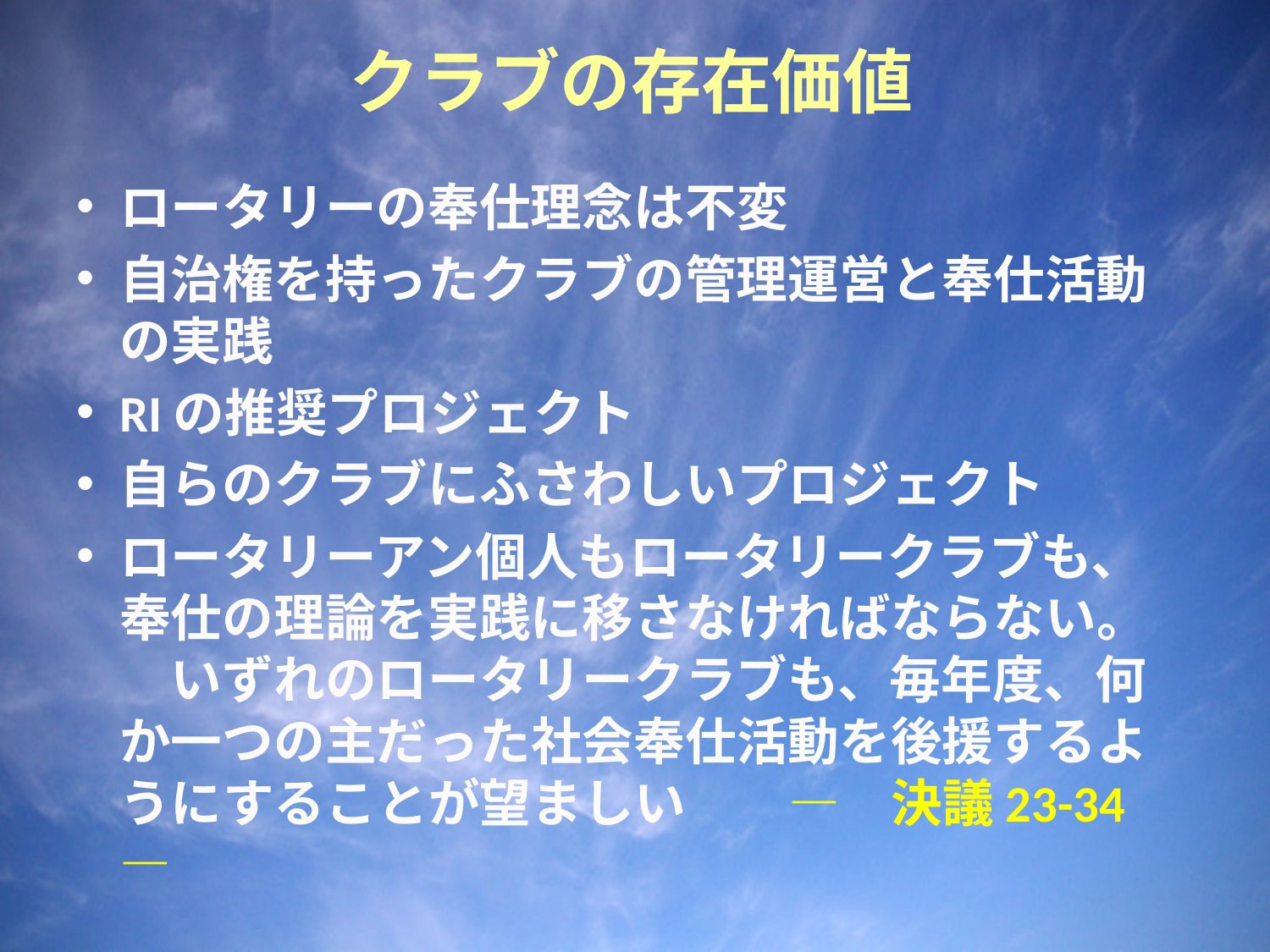

# クラブの存在価値
ロータリーの奉仕理念は不変
自治権を持ったクラブの管理運営と奉仕活動の実践
RIの推奨プロジェクト
自らのクラブにふさわしいプロジェクト
ロータリーアン個人もロータリークラブも、奉仕の理論を実践に移さなければならない。　いずれのロータリークラブも、毎年度、何か一つの主だった社会奉仕活動を後援するようにすることが望ましい　　―　決議23-34　―